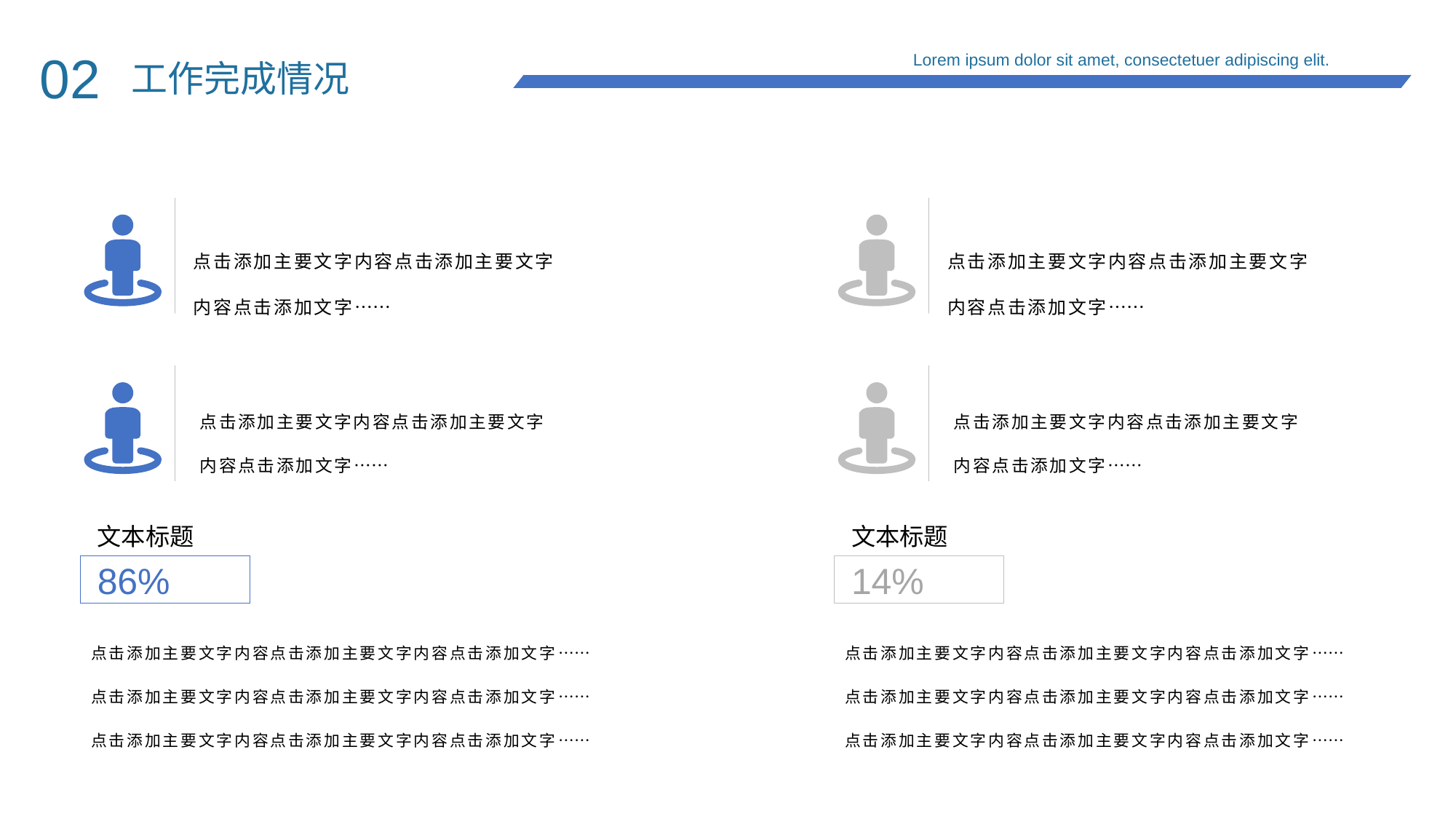

02
Lorem ipsum dolor sit amet, consectetuer adipiscing elit.
工作完成情况

点击添加主要文字内容点击添加主要文字内容点击添加文字……

点击添加主要文字内容点击添加主要文字内容点击添加文字……

点击添加主要文字内容点击添加主要文字内容点击添加文字……

点击添加主要文字内容点击添加主要文字内容点击添加文字……
文本标题
86%
文本标题
14%
点击添加主要文字内容点击添加主要文字内容点击添加文字……
点击添加主要文字内容点击添加主要文字内容点击添加文字……
点击添加主要文字内容点击添加主要文字内容点击添加文字……

点击添加主要文字内容点击添加主要文字内容点击添加文字……
点击添加主要文字内容点击添加主要文字内容点击添加文字……
点击添加主要文字内容点击添加主要文字内容点击添加文字……